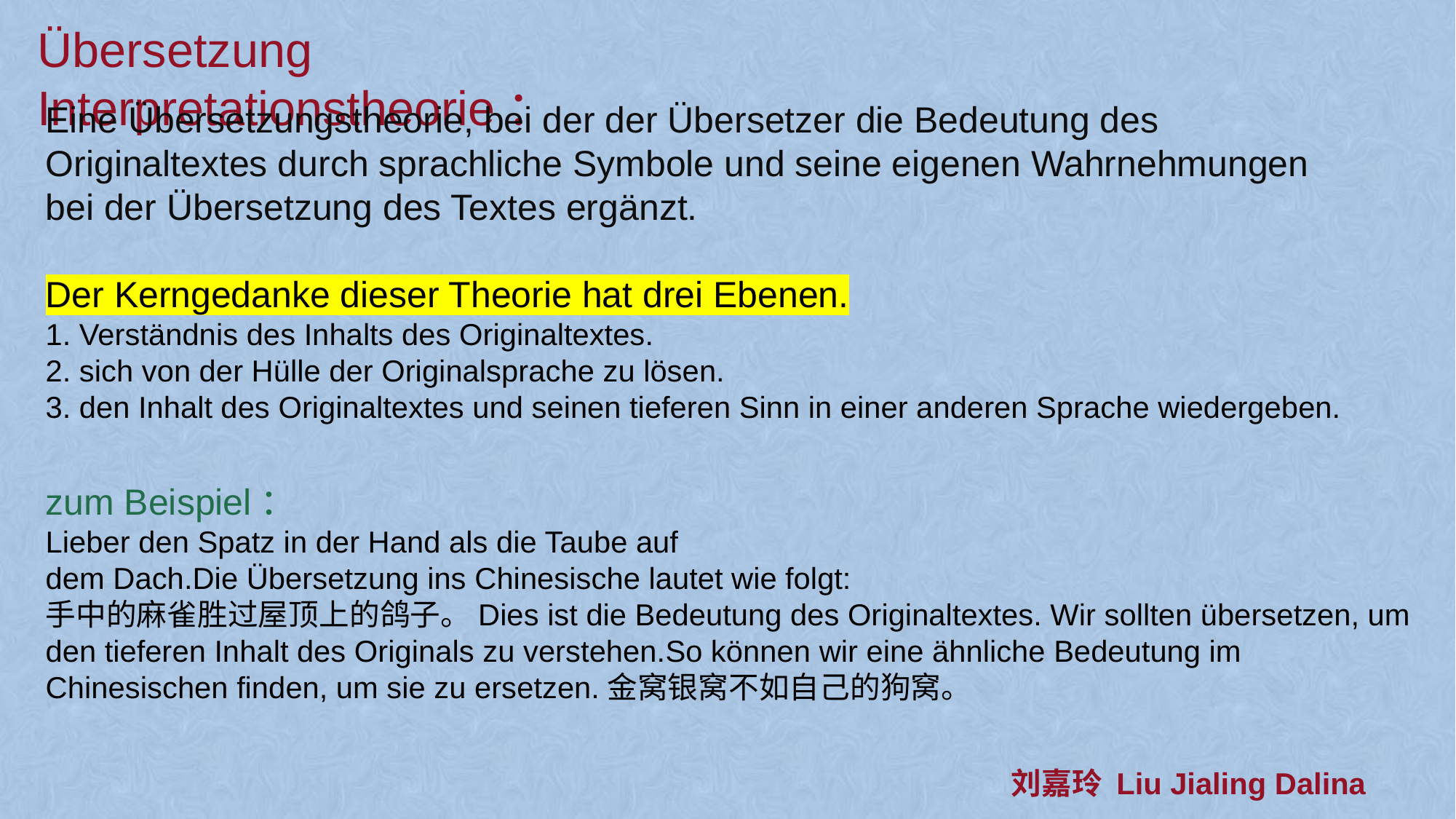

Übersetzung Interpretationstheorie：
Eine Übersetzungstheorie, bei der der Übersetzer die Bedeutung des Originaltextes durch sprachliche Symbole und seine eigenen Wahrnehmungen bei der Übersetzung des Textes ergänzt.

Der Kerngedanke dieser Theorie hat drei Ebenen.
1. Verständnis des Inhalts des Originaltextes.
2. sich von der Hülle der Originalsprache zu lösen.
3. den Inhalt des Originaltextes und seinen tieferen Sinn in einer anderen Sprache wiedergeben.

zum Beispiel：
Lieber den Spatz in der Hand als die Taube auf
dem Dach.Die Übersetzung ins Chinesische lautet wie folgt:
手中的麻雀胜过屋顶上的鸽子。Dies ist die Bedeutung des Originaltextes. Wir sollten übersetzen, um den tieferen Inhalt des Originals zu verstehen.So können wir eine ähnliche Bedeutung im Chinesischen finden, um sie zu ersetzen.金窝银窝不如自己的狗窝。

刘嘉玲 Liu Jialing Dalina